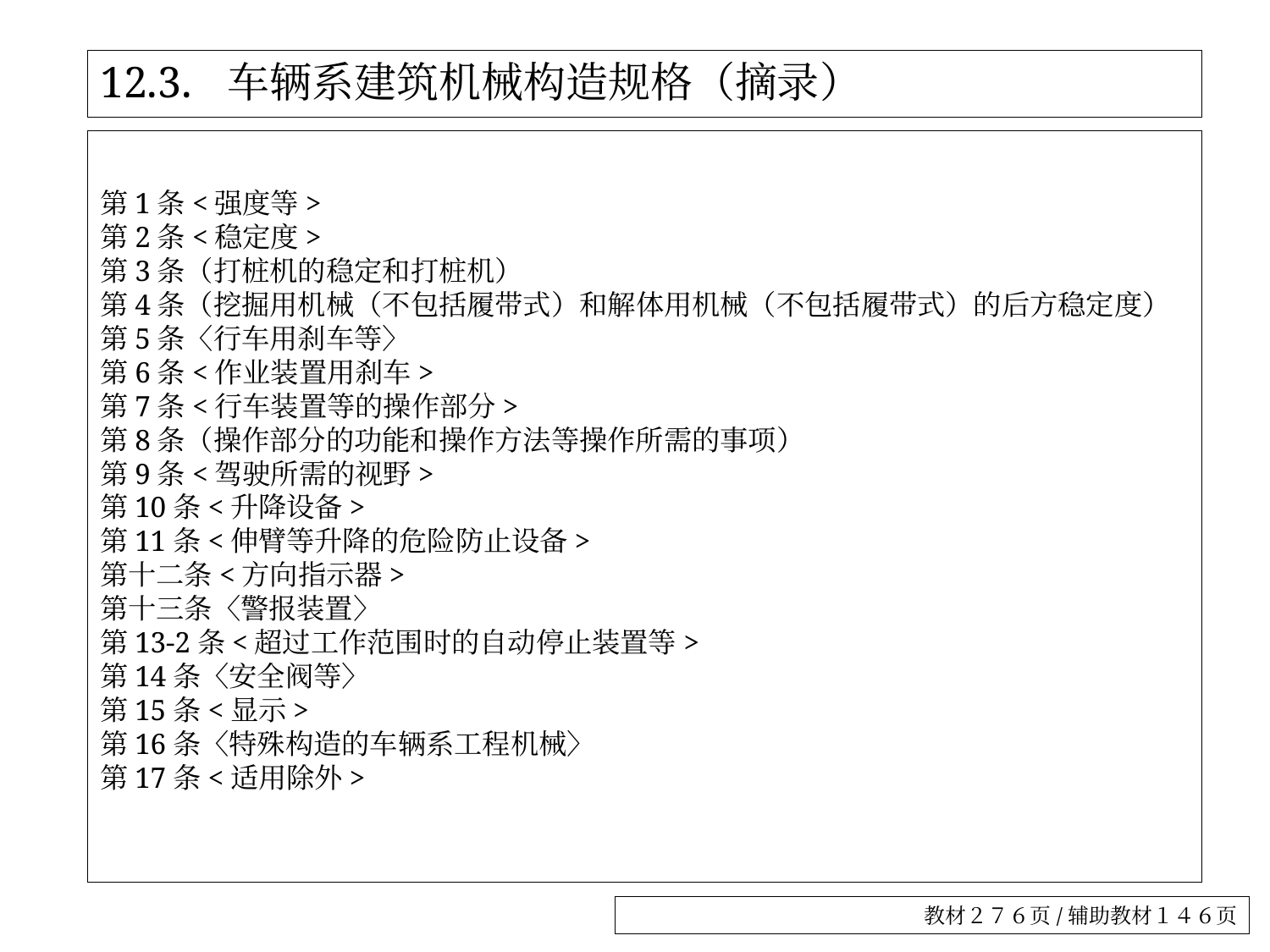

# 12.3.	车辆系建筑机械构造规格（摘录）
第1条<强度等>
第2条<稳定度>
第3条（打桩机的稳定和打桩机）
第4条（挖掘用机械（不包括履带式）和解体用机械（不包括履带式）的后方稳定度）
第5条〈行车用刹车等〉
第6条<作业装置用刹车>
第7条<行车装置等的操作部分>
第8条（操作部分的功能和操作方法等操作所需的事项）
第9条<驾驶所需的视野>
第10条<升降设备>
第11条<伸臂等升降的危险防止设备>
第十二条<方向指示器>
第十三条〈警报装置〉
第13-2条<超过工作范围时的自动停止装置等>
第14条〈安全阀等〉
第15条<显示>
第16条〈特殊构造的车辆系工程机械〉
第17条<适用除外>

教材２７６页/辅助教材１４６页